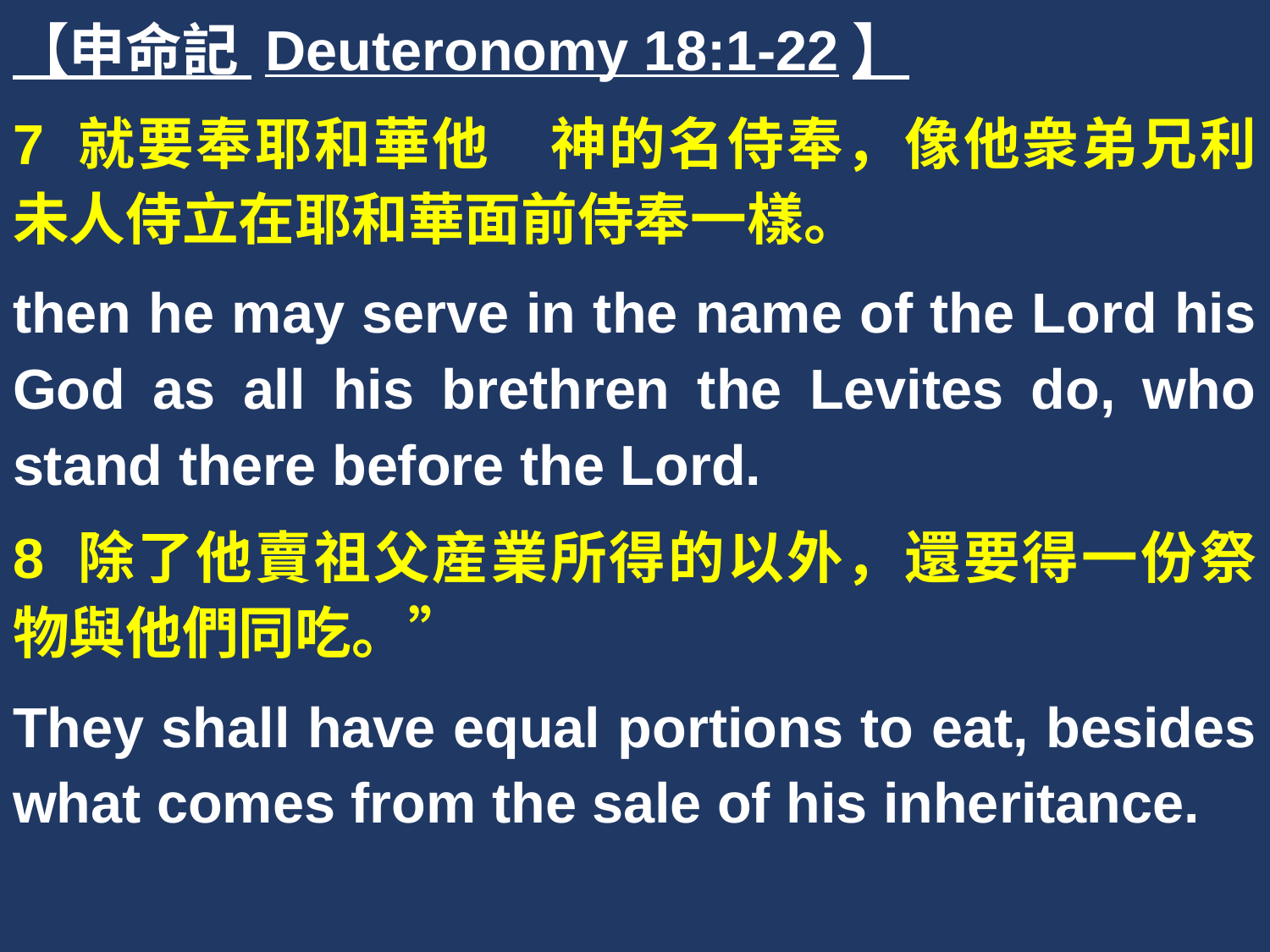

【申命記 Deuteronomy 18:1-22】
7 就要奉耶和華他　神的名侍奉，像他衆弟兄利未人侍立在耶和華面前侍奉一樣。
then he may serve in the name of the Lord his God as all his brethren the Levites do, who stand there before the Lord.
8 除了他賣祖父産業所得的以外，還要得一份祭物與他們同吃。”
They shall have equal portions to eat, besides what comes from the sale of his inheritance.